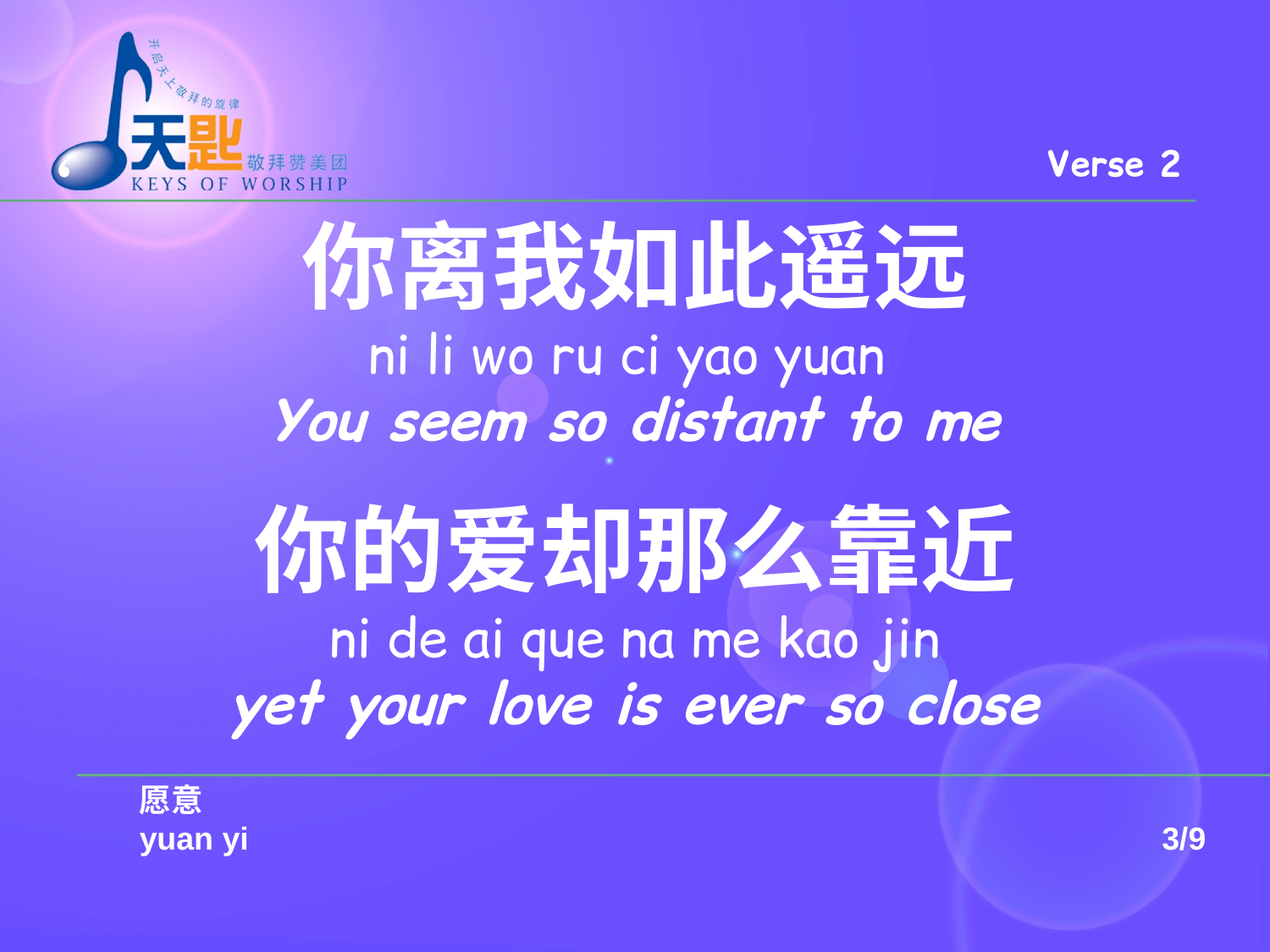

Verse 2

你离我如此遥远
ni li wo ru ci yao yuan
You seem so distant to me

你的爱却那么靠近
ni de ai que na me kao jin
yet your love is ever so close

	愿意
	yuan yi							               3/9